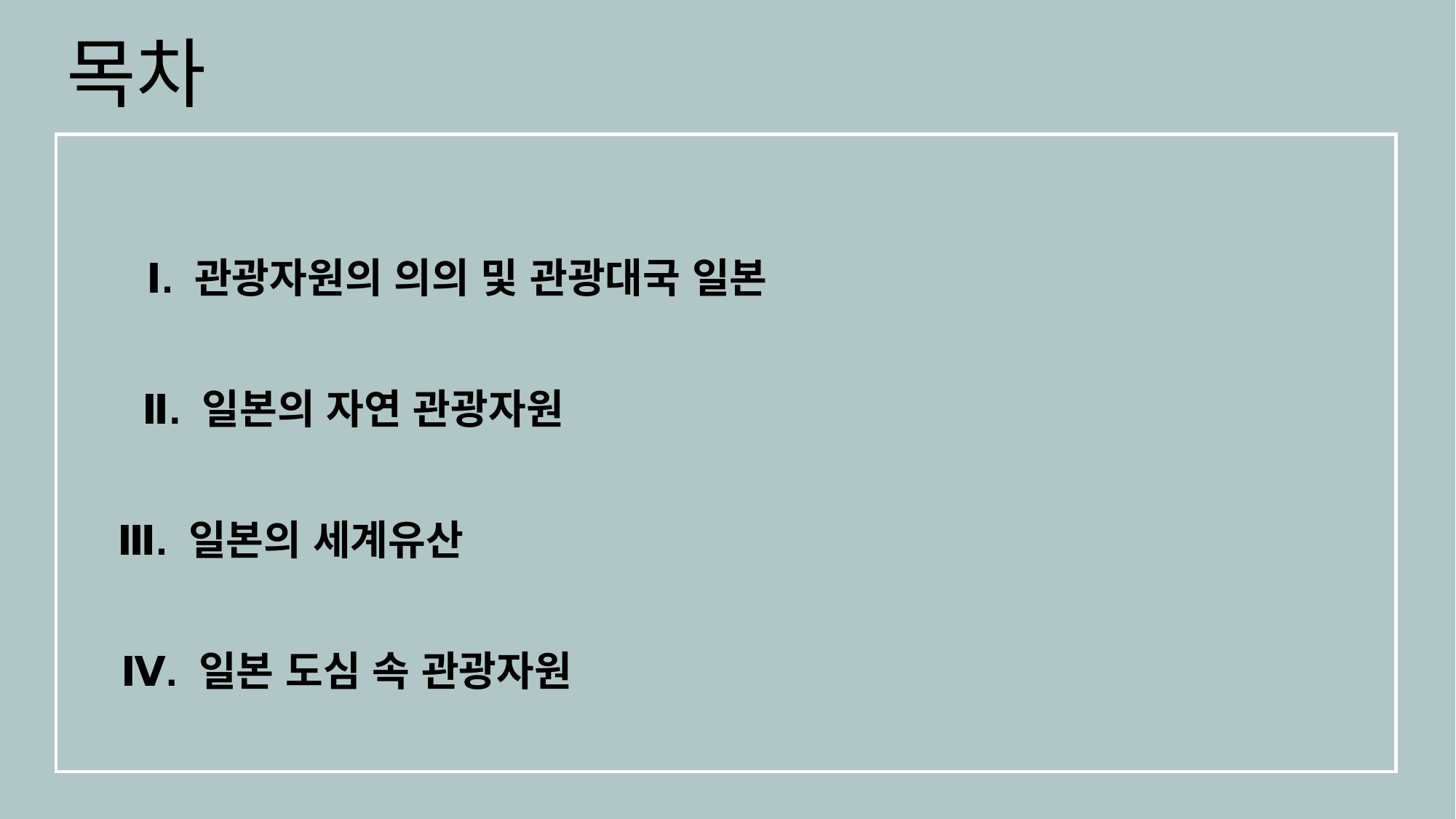

목차

Ⅰ. 관광자원의 의의 및 관광대국 일본
Ⅱ. 일본의 자연 관광자원
Ⅲ. 일본의 세계유산
Ⅳ. 일본 도심 속 관광자원